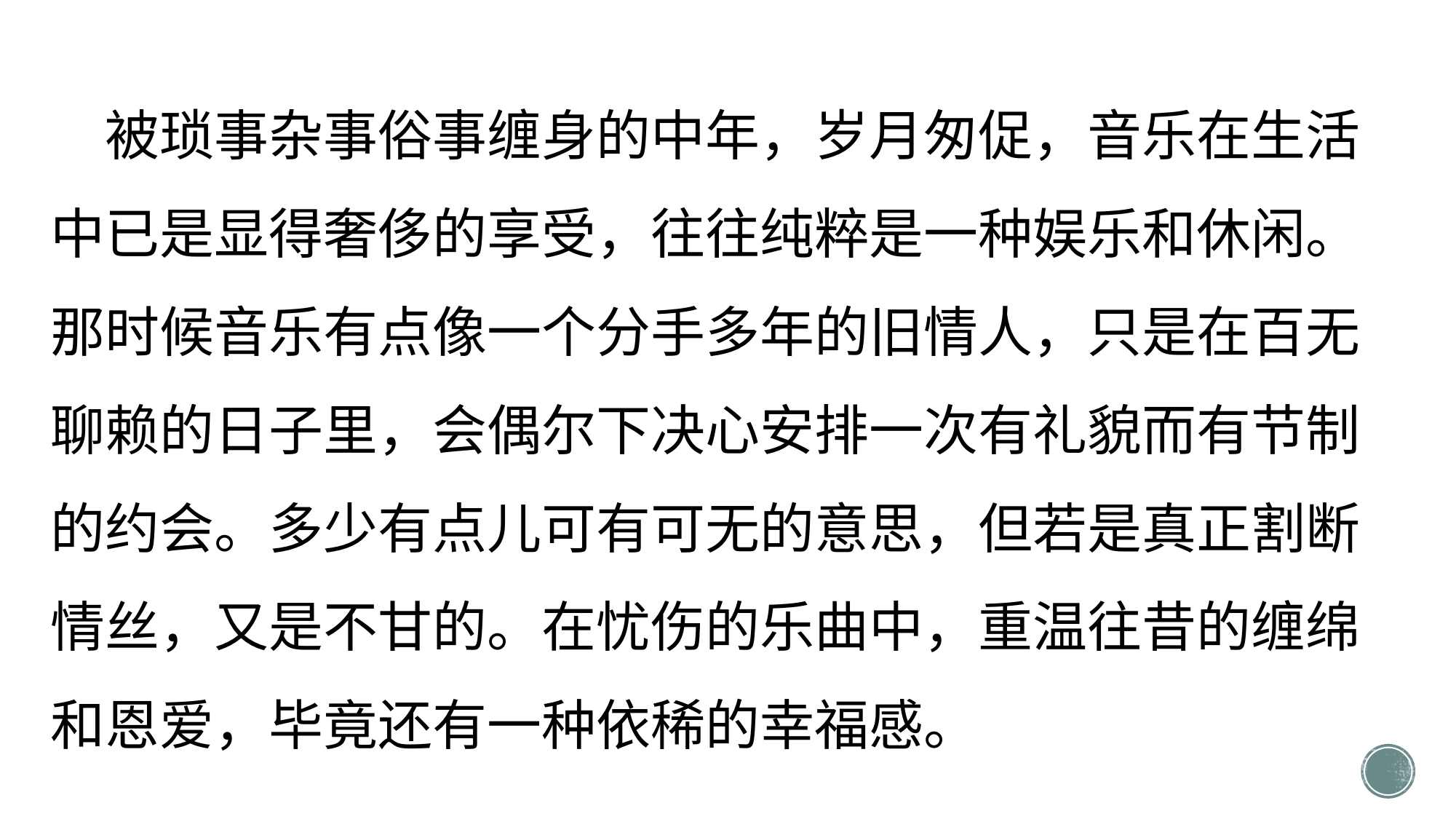

被琐事杂事俗事缠身的中年，岁月匆促，音乐在生活中已是显得奢侈的享受，往往纯粹是一种娱乐和休闲。那时候音乐有点像一个分手多年的旧情人，只是在百无聊赖的日子里，会偶尔下决心安排一次有礼貌而有节制的约会。多少有点儿可有可无的意思，但若是真正割断情丝，又是不甘的。在忧伤的乐曲中，重温往昔的缠绵和恩爱，毕竟还有一种依稀的幸福感。